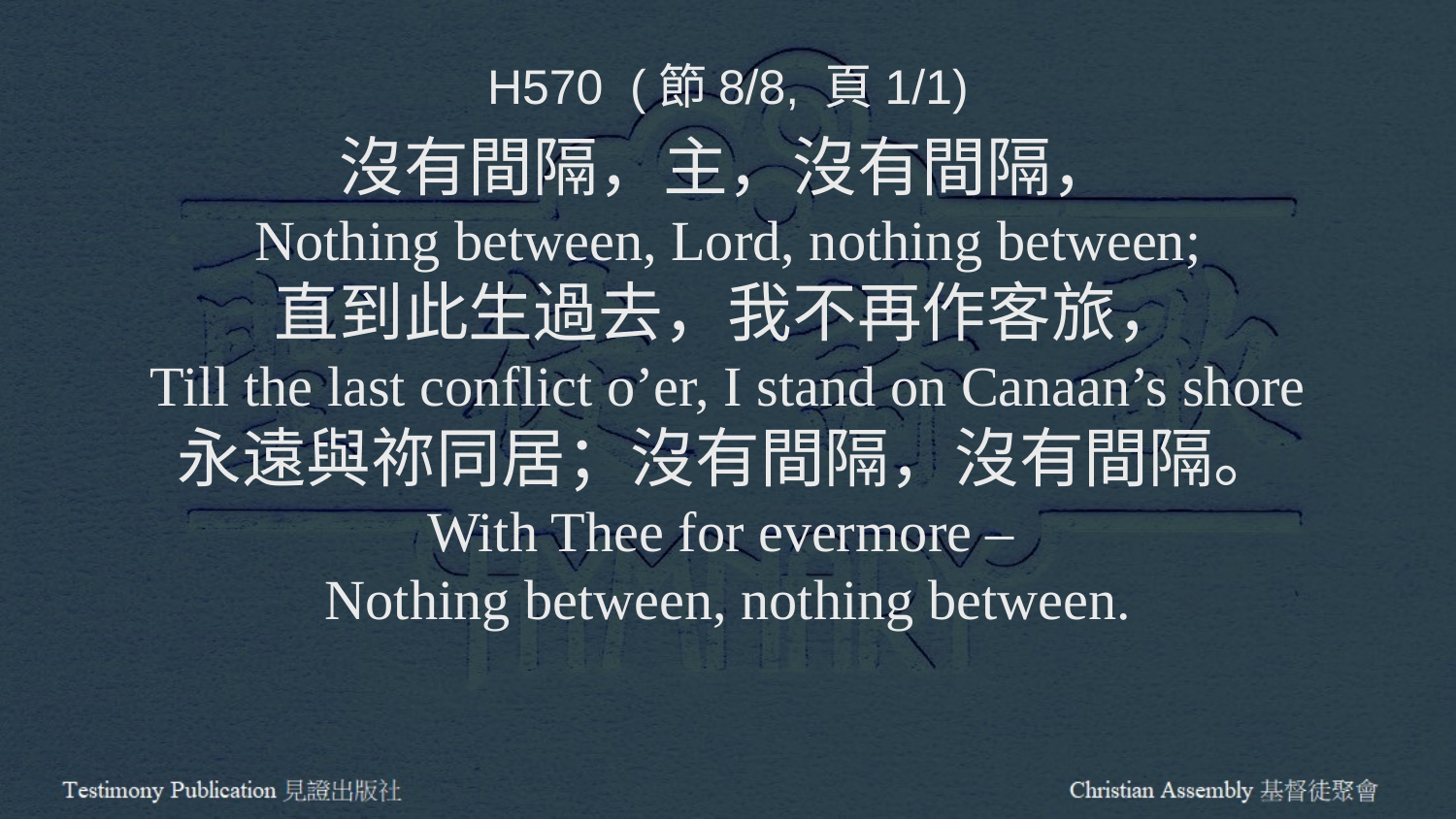

H570  (節8/8, 頁1/1)
沒有間隔，主，沒有間隔，
Nothing between, Lord, nothing between;
直到此生過去，我不再作客旅，
Till the last conflict o’er, I stand on Canaan’s shore
永遠與祢同居；沒有間隔，沒有間隔。
With Thee for evermore –
Nothing between, nothing between.